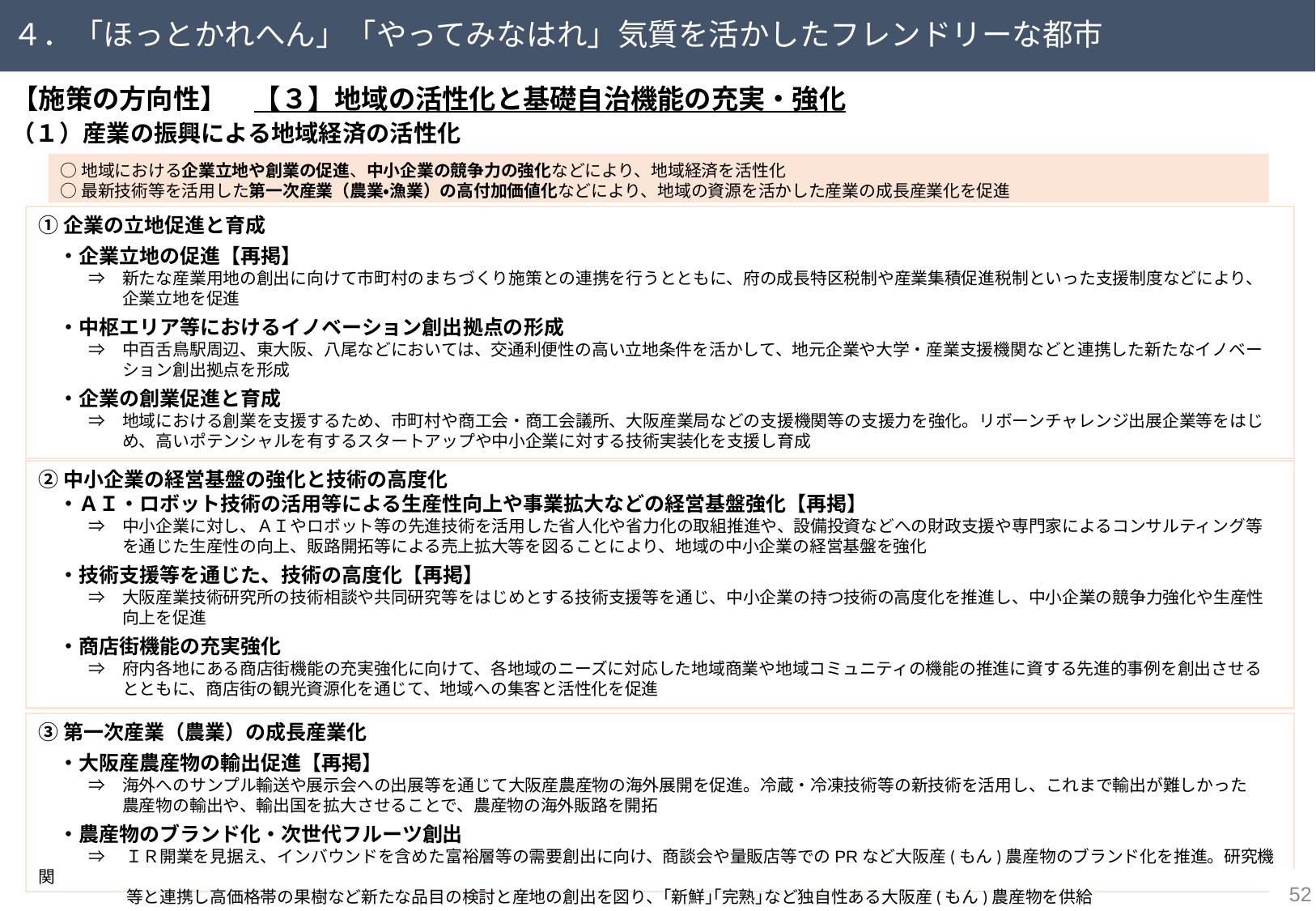

４．「ほっとかれへん」「やってみなはれ」気質を活かしたフレンドリーな都市
【施策の方向性】　【３】地域の活性化と基礎自治機能の充実・強化
（１）産業の振興による地域経済の活性化
○地域における企業立地や創業の促進、中小企業の競争力の強化などにより、地域経済を活性化
○最新技術等を活用した第一次産業（農業・漁業）の高付加価値化などにより、地域の資源を活かした産業の成長産業化を促進
①企業の立地促進と育成
　・企業立地の促進【再掲】
　　　⇒　新たな産業用地の創出に向けて市町村のまちづくり施策との連携を行うとともに、府の成長特区税制や産業集積促進税制といった支援制度などにより、
　　　　　企業立地を促進
　・中枢エリア等におけるイノベーション創出拠点の形成
　　　⇒　中百舌鳥駅周辺、東大阪、八尾などにおいては、交通利便性の高い立地条件を活かして、地元企業や大学・産業支援機関などと連携した新たなイノベー
　　　　　ション創出拠点を形成
　・企業の創業促進と育成
　　　⇒　地域における創業を支援するため、市町村や商工会・商工会議所、大阪産業局などの支援機関等の支援力を強化。リボーンチャレンジ出展企業等をはじ
　　　　　め、高いポテンシャルを有するスタートアップや中小企業に対する技術実装化を支援し育成
②中小企業の経営基盤の強化と技術の高度化
　・ＡＩ・ロボット技術の活用等による生産性向上や事業拡大などの経営基盤強化【再掲】
　　　⇒　中小企業に対し、ＡＩやロボット等の先進技術を活用した省人化や省力化の取組推進や、設備投資などへの財政支援や専門家によるコンサルティング等
　　　　　を通じた生産性の向上、販路開拓等による売上拡大等を図ることにより、地域の中小企業の経営基盤を強化
　・技術支援等を通じた、技術の高度化【再掲】
　　　⇒　大阪産業技術研究所の技術相談や共同研究等をはじめとする技術支援等を通じ、中小企業の持つ技術の高度化を推進し、中小企業の競争力強化や生産性
　　　　　向上を促進
　・商店街機能の充実強化
　　　⇒　府内各地にある商店街機能の充実強化に向けて、各地域のニーズに対応した地域商業や地域コミュニティの機能の推進に資する先進的事例を創出させる
　　　　　とともに、商店街の観光資源化を通じて、地域への集客と活性化を促進
③第一次産業（農業）の成長産業化
　・大阪産農産物の輸出促進【再掲】
　　　⇒　海外へのサンプル輸送や展示会への出展等を通じて大阪産農産物の海外展開を促進。冷蔵・冷凍技術等の新技術を活用し、これまで輸出が難しかった
　　　　　農産物の輸出や、輸出国を拡大させることで、農産物の海外販路を開拓
　・農産物のブランド化・次世代フルーツ創出
　　　⇒ 　ＩＲ開業を見据え、インバウンドを含めた富裕層等の需要創出に向け、商談会や量販店等でのPRなど大阪産(もん)農産物のブランド化を推進。研究機関
　　　　　 等と連携し高価格帯の果樹など新たな品目の検討と産地の創出を図り、｢新鮮｣｢完熟｣など独自性ある大阪産(もん)農産物を供給
52